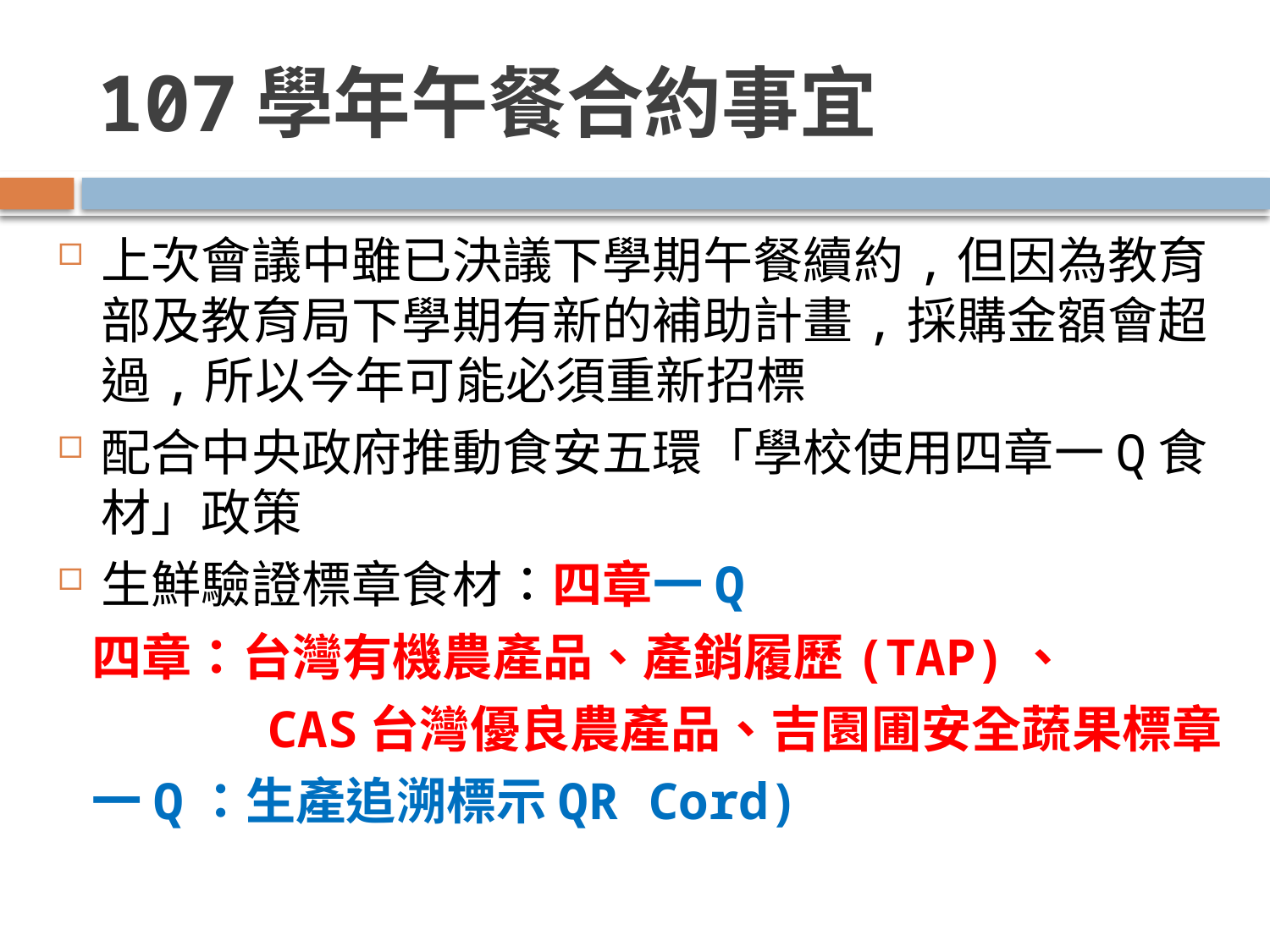

# 107學年午餐合約事宜
上次會議中雖已決議下學期午餐續約,但因為教育部及教育局下學期有新的補助計畫,採購金額會超過,所以今年可能必須重新招標
配合中央政府推動食安五環「學校使用四章一Q食材」政策
生鮮驗證標章食材：四章一Q
  四章：台灣有機農產品、產銷履歷(TAP)、
       CAS台灣優良農產品、吉園圃安全蔬果標章
  一Q：生產追溯標示QR Cord)